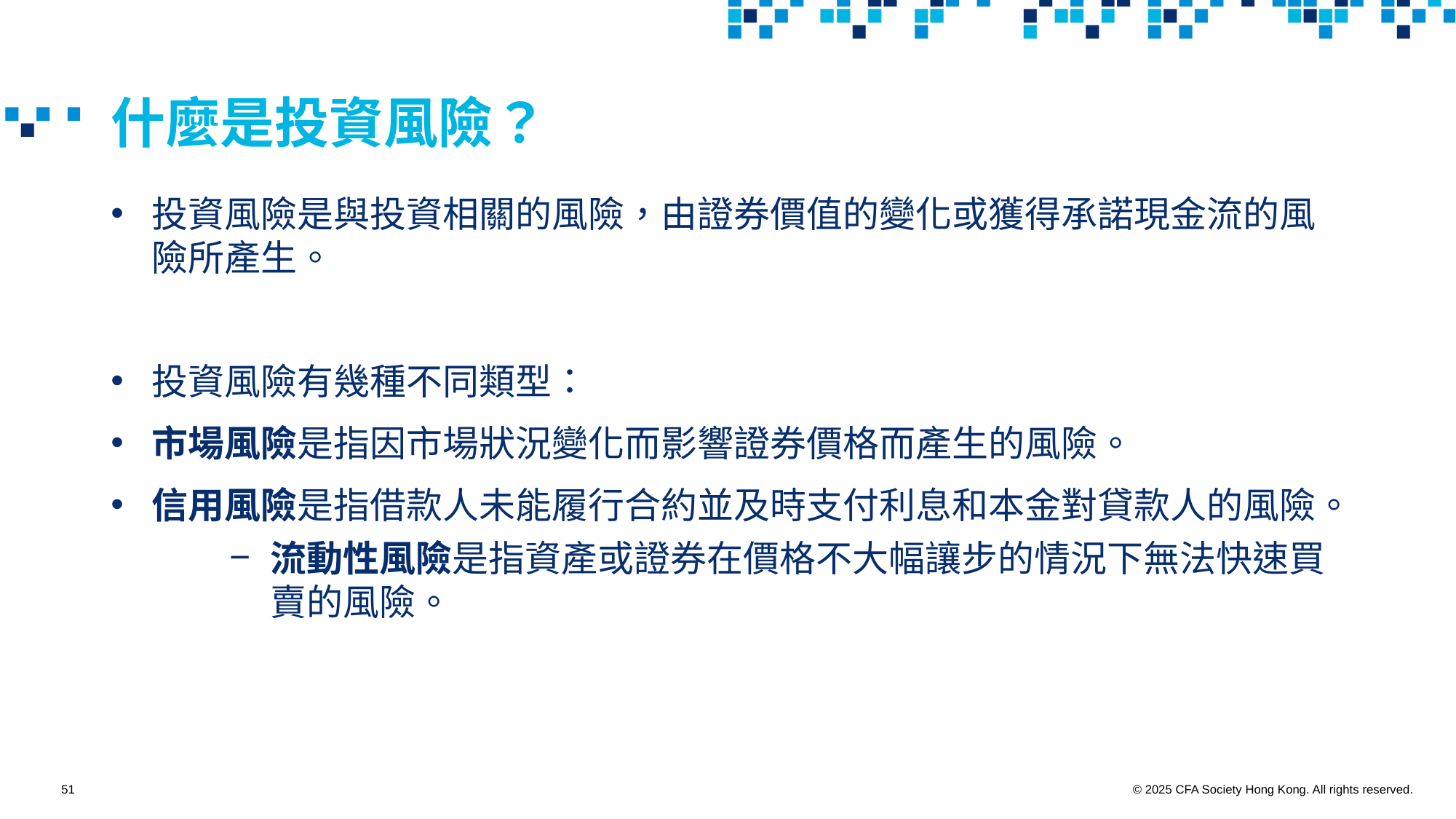

# 什麼是投資風險？
投資風險是與投資相關的風險，由證券價值的變化或獲得承諾現金流的風險所產生。

投資風險有幾種不同類型：
市場風險是指因市場狀況變化而影響證券價格而產生的風險。
信用風險是指借款人未能履行合約並及時支付利息和本金對貸款人的風險。
流動性風險是指資產或證券在價格不大幅讓步的情況下無法快速買賣的風險。
51
© 2025 CFA Society Hong Kong. All rights reserved.